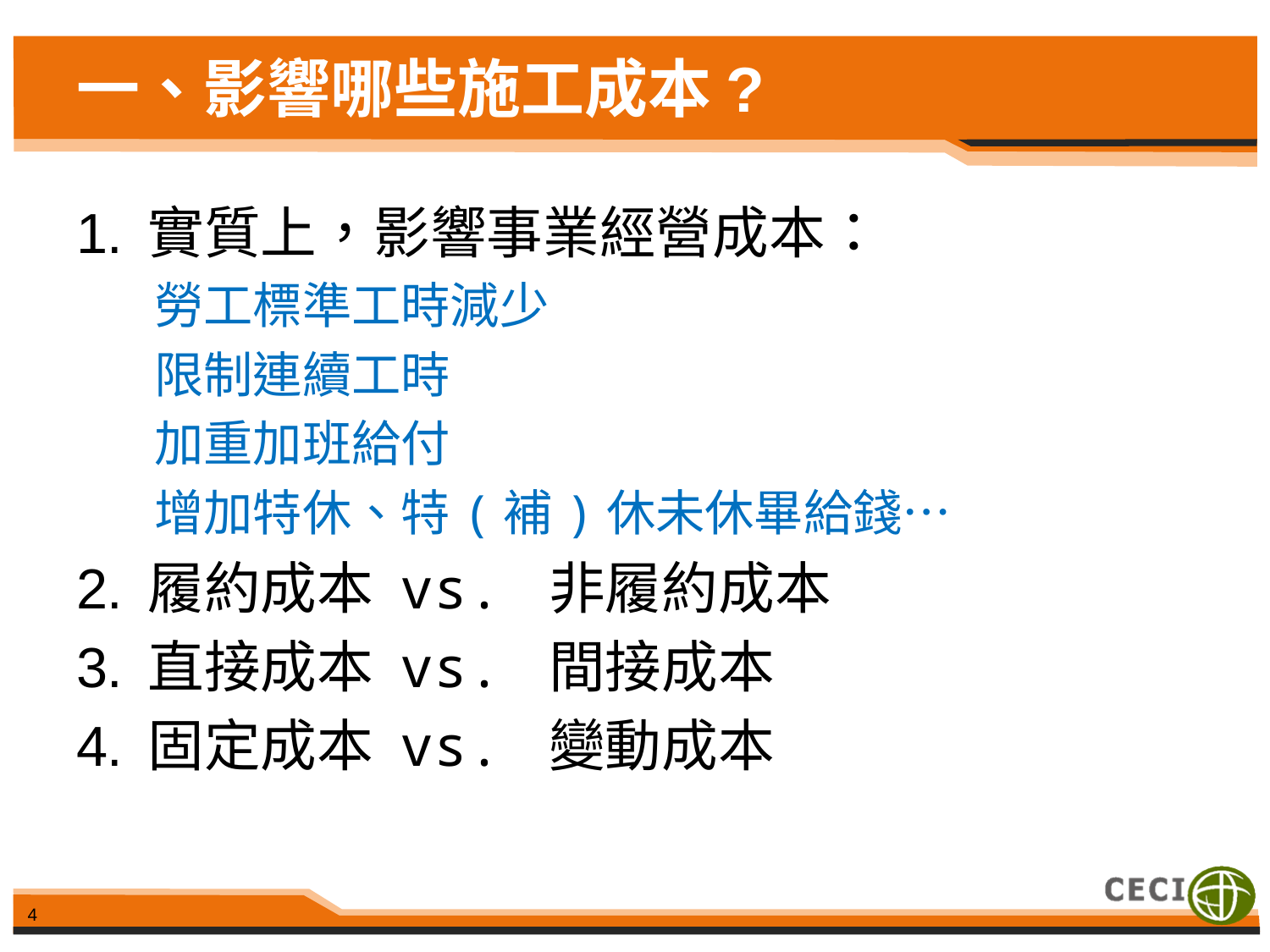

# 一、影響哪些施工成本?
實質上，影響事業經營成本：
 勞工標準工時減少
 限制連續工時
 加重加班給付
 增加特休、特(補)休未休畢給錢…
履約成本 vs. 非履約成本
直接成本 vs. 間接成本
固定成本 vs. 變動成本

4